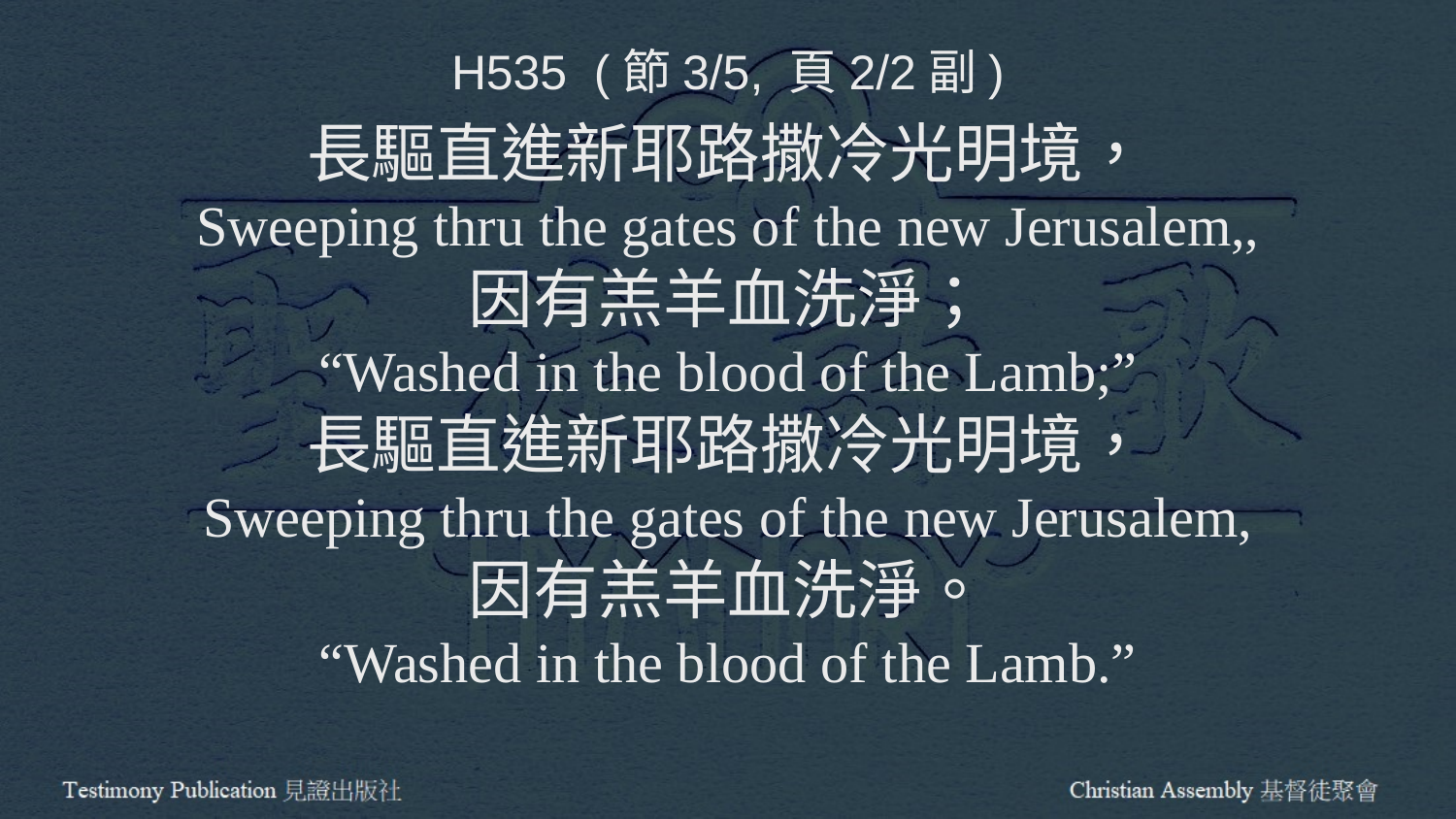

H535  (節3/5, 頁2/2副)
長驅直進新耶路撒冷光明境，
Sweeping thru the gates of the new Jerusalem,,
因有羔羊血洗淨；
“Washed in the blood of the Lamb;”
長驅直進新耶路撒冷光明境，
Sweeping thru the gates of the new Jerusalem,
因有羔羊血洗淨。
“Washed in the blood of the Lamb.”